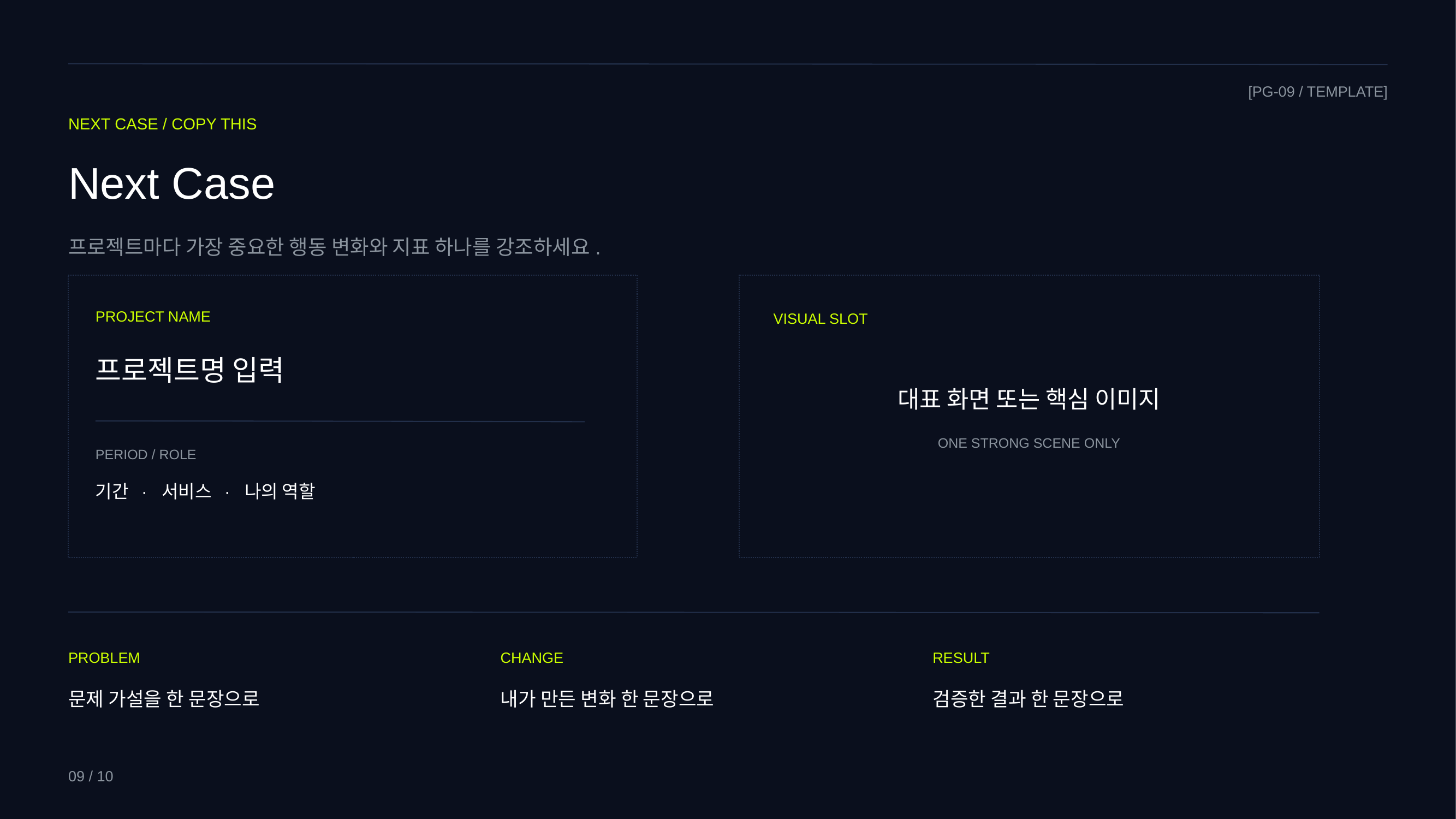

[PG-09 / TEMPLATE]
NEXT CASE / COPY THIS
Next Case
프로젝트마다 가장 중요한 행동 변화와 지표 하나를 강조하세요.

PROJECT NAME
VISUAL SLOT
프로젝트명 입력
대표 화면 또는 핵심 이미지

ONE STRONG SCENE ONLY
PERIOD / ROLE
기간  ·  서비스  ·  나의 역할

PROBLEM
CHANGE
RESULT
문제 가설을 한 문장으로
내가 만든 변화 한 문장으로
검증한 결과 한 문장으로
09 / 10